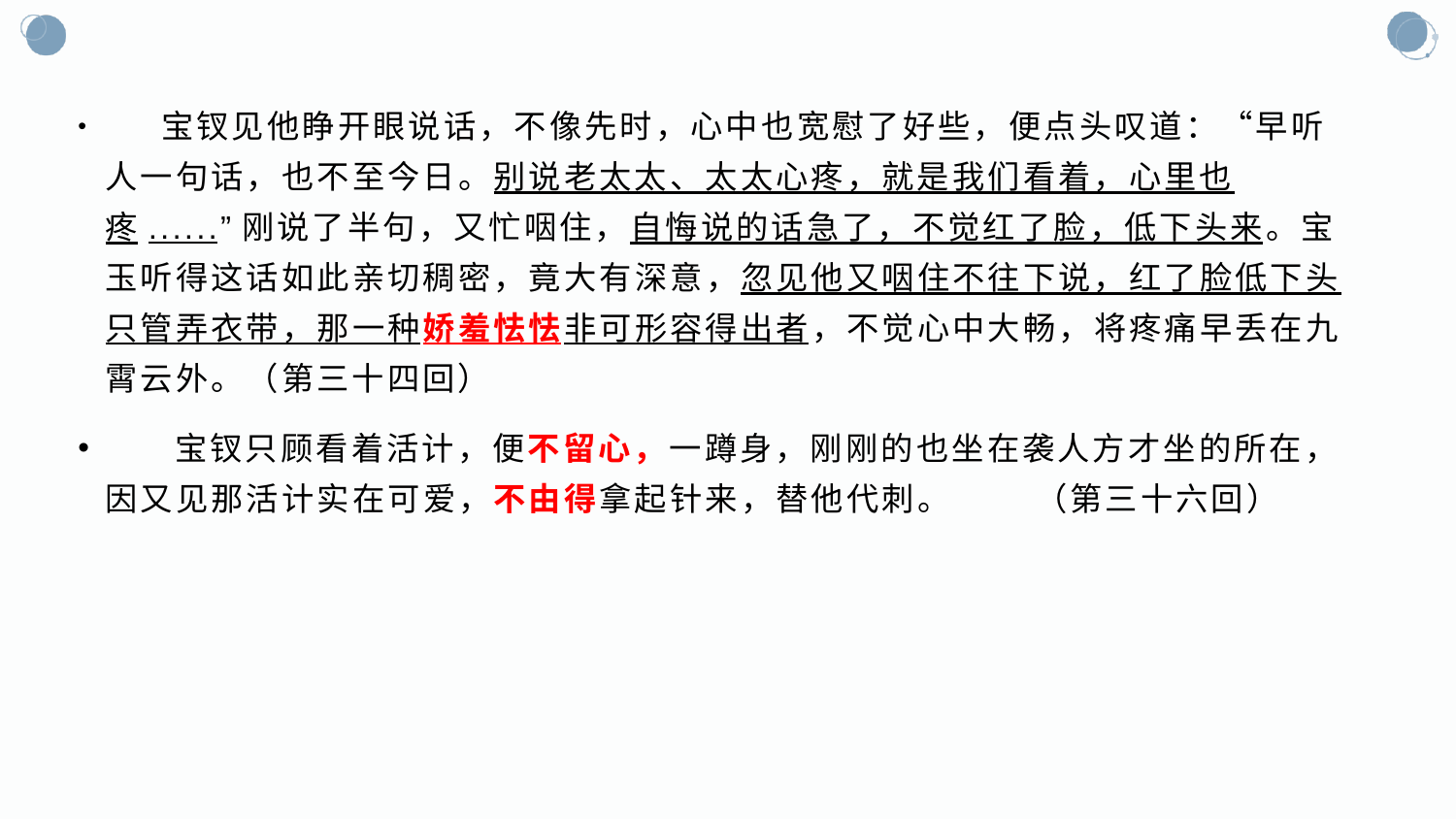

宝钗见他睁开眼说话，不像先时，心中也宽慰了好些，便点头叹道：“早听人一句话，也不至今日。别说老太太、太太心疼，就是我们看着，心里也疼......”刚说了半句，又忙咽住，自悔说的话急了，不觉红了脸，低下头来。宝玉听得这话如此亲切稠密，竟大有深意，忽见他又咽住不往下说，红了脸低下头只管弄衣带，那一种娇羞怯怯非可形容得出者，不觉心中大畅，将疼痛早丢在九霄云外。（第三十四回）
      宝钗只顾看着活计，便不留心，一蹲身，刚刚的也坐在袭人方才坐的所在，因又见那活计实在可爱，不由得拿起针来，替他代刺。        （第三十六回）